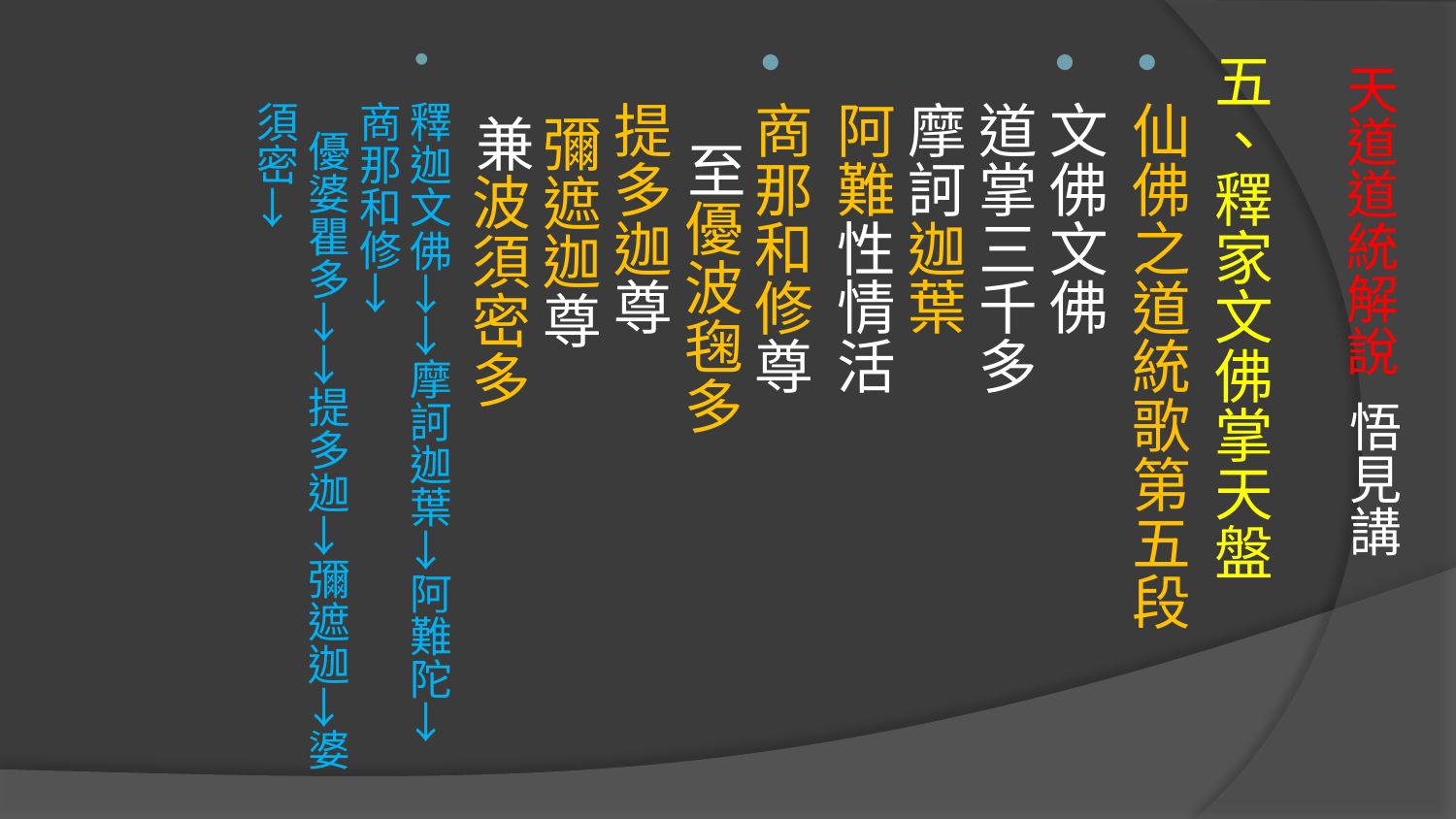

五、釋家文佛掌天盤
仙佛之道統歌第五段
文佛文佛　                           道掌三千多　                        摩訶迦葉　                             阿難性情活
商那和修尊　                            至優波毱多　                   提多迦尊　                              彌遮迦尊　                             兼波須密多
釋迦文佛→→摩訶迦葉→阿難陀→商那和修→
   優婆瞿多→→提多迦→彌遮迦→婆須密→

# 天道道統解說  悟見講